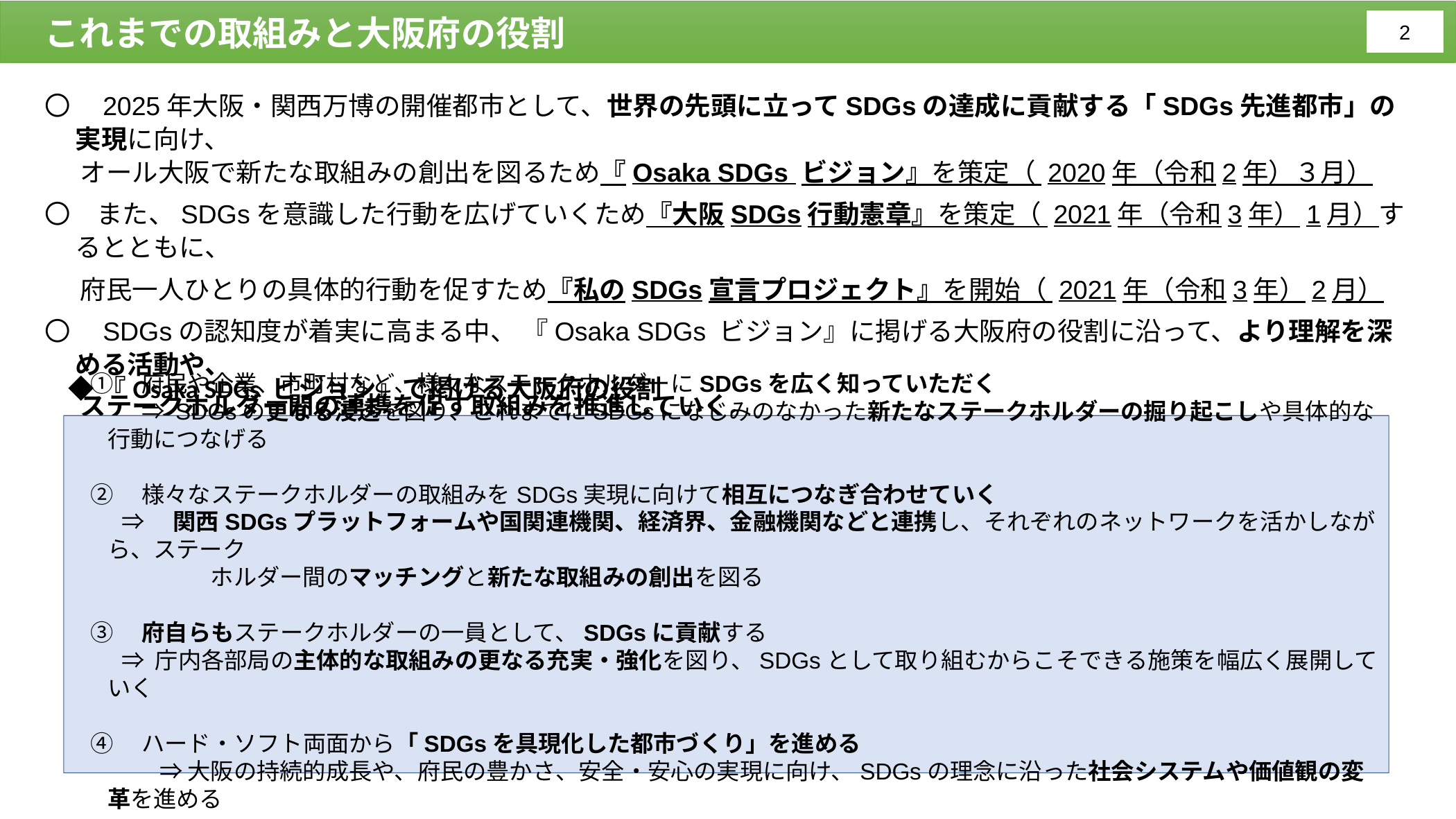

これまでの取組みと大阪府の役割
2
〇　2025年大阪・関西万博の開催都市として、世界の先頭に立ってSDGsの達成に貢献する「SDGs先進都市」の実現に向け、
     オール大阪で新たな取組みの創出を図るため『Osaka SDGs ビジョン』を策定（ 2020年（令和2年）３月）
〇　また、SDGsを意識した行動を広げていくため『大阪SDGs行動憲章』を策定（ 2021年（令和3年）1月）するとともに、
     府民一人ひとりの具体的行動を促すため『私のSDGs宣言プロジェクト』を開始（ 2021年（令和3年）2月）
〇　SDGsの認知度が着実に高まる中、 『Osaka SDGs ビジョン』に掲げる大阪府の役割に沿って、より理解を深める活動や、
     ステークホルダー間の連携を促す取組みを推進していく。
◆『Osaka SDGs ビジョン』で掲げる大阪府の役割
①　府民や企業、市町村など、様々なステークホルダーにSDGsを広く知っていただく
　　 ⇒ SDGsの更なる浸透を図り、これまでにSDGsになじみのなかった新たなステークホルダーの掘り起こしや具体的な行動につなげる

②　様々なステークホルダーの取組みをSDGs実現に向けて相互につなぎ合わせていく
      ⇒　関西SDGsプラットフォームや国関連機関、経済界、金融機関などと連携し、それぞれのネットワークを活かしながら、ステーク
　　　　　 ホルダー間のマッチングと新たな取組みの創出を図る

③　府自らもステークホルダーの一員として、SDGsに貢献する
      ⇒ 庁内各部局の主体的な取組みの更なる充実・強化を図り、SDGsとして取り組むからこそできる施策を幅広く展開していく

④　ハード・ソフト両面から「SDGsを具現化した都市づくり」を進める
　　　⇒ 大阪の持続的成長や、府民の豊かさ、安全・安心の実現に向け、SDGsの理念に沿った社会システムや価値観の変革を進める